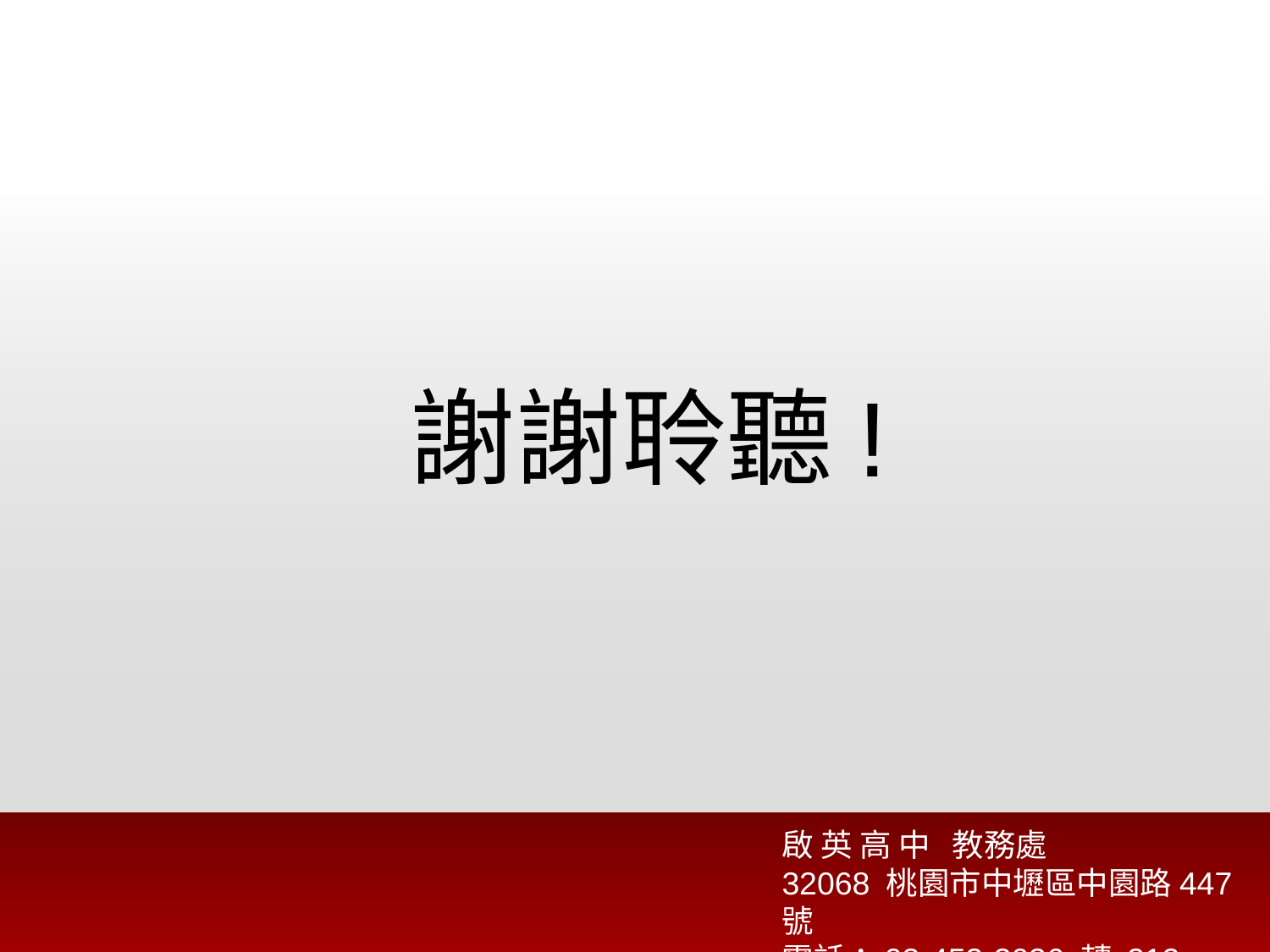

謝謝聆聽!
啟 英 高 中   教務處
32068 桃園市中壢區中園路447號
電話：03-452-3036 轉 212